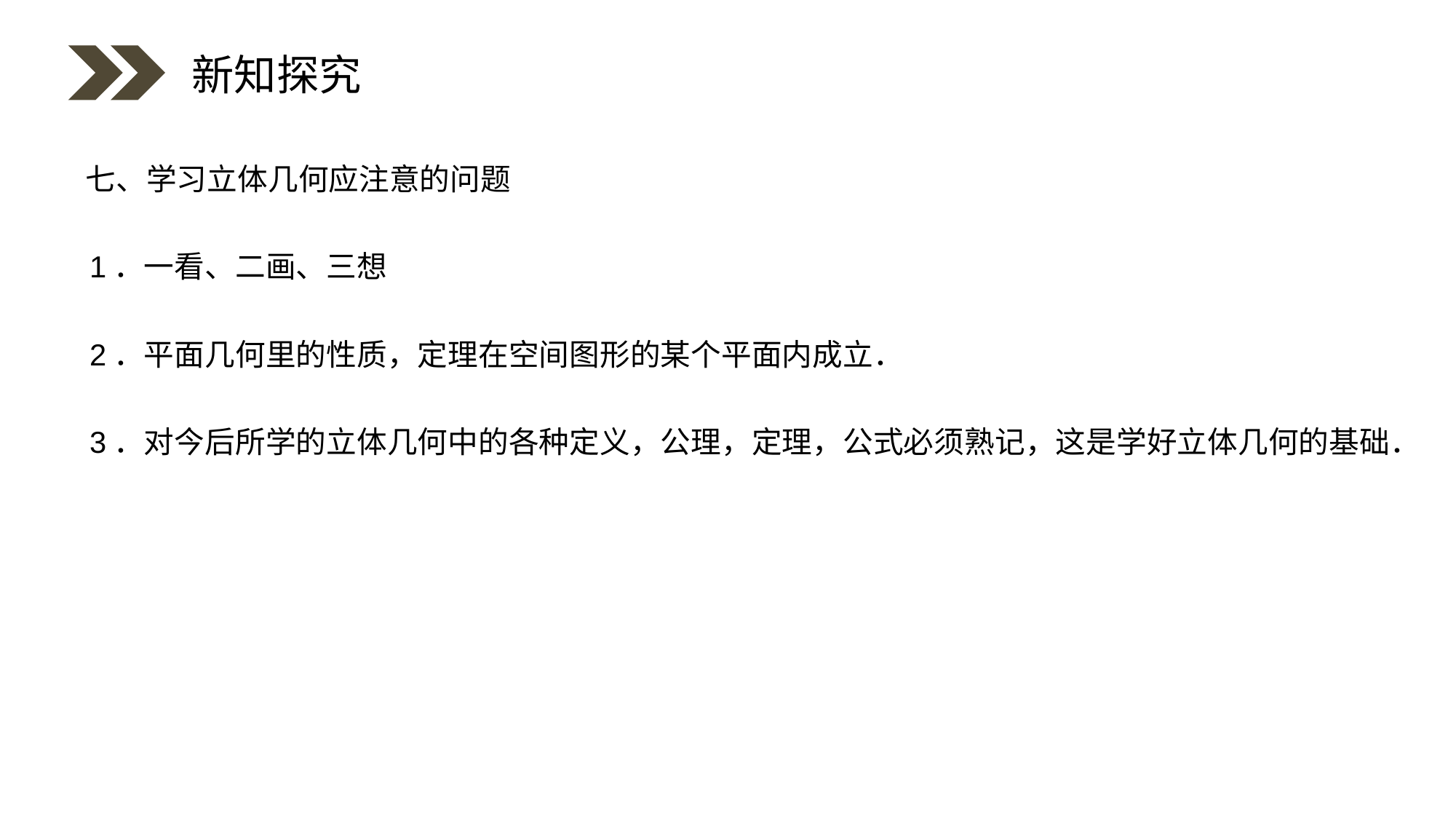

新知探究
七、学习立体几何应注意的问题
1．一看、二画、三想
2．平面几何里的性质，定理在空间图形的某个平面内成立．
3．对今后所学的立体几何中的各种定义，公理，定理，公式必须熟记，这是学好立体几何的基础．